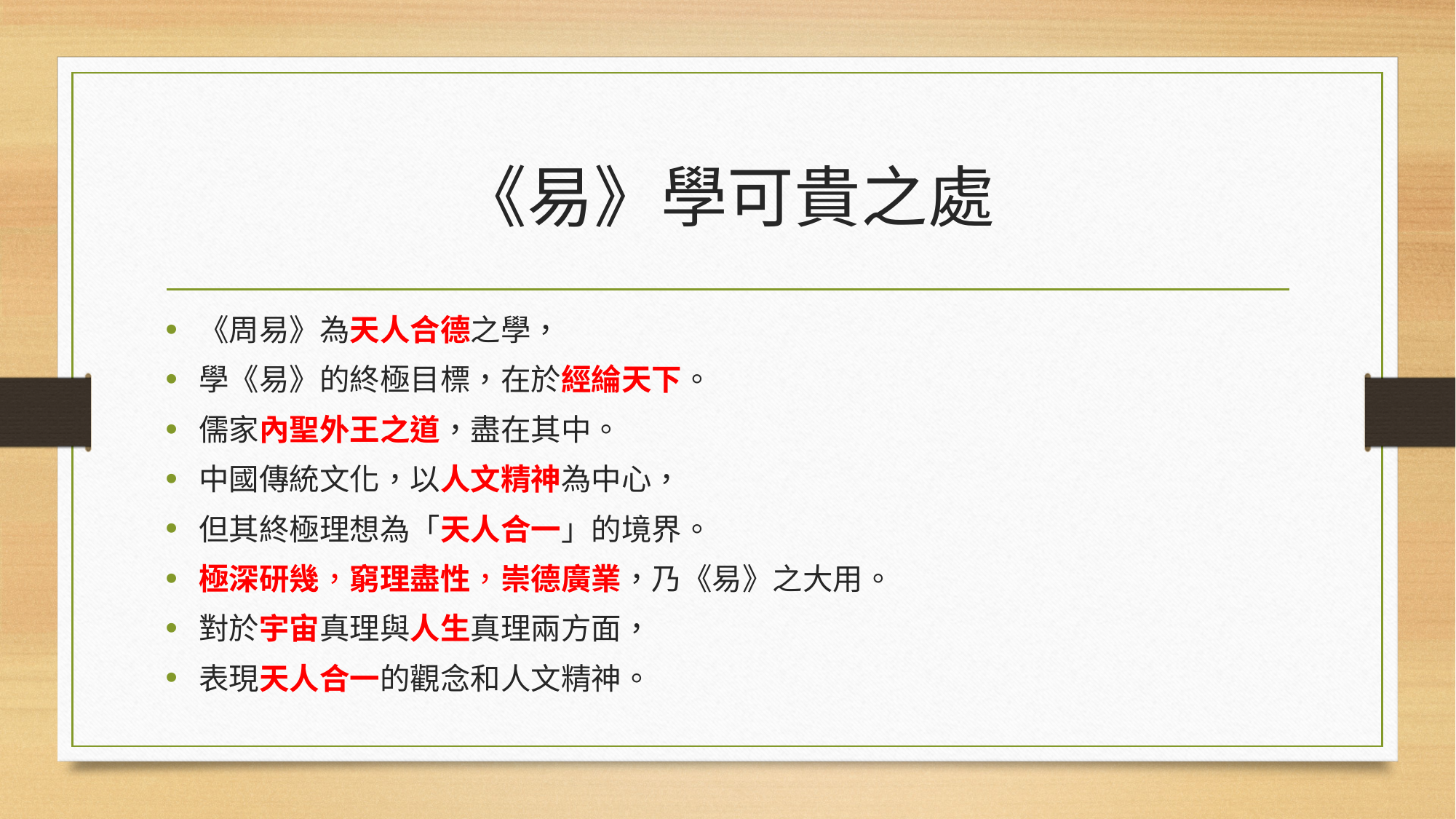

# 《易》學可貴之處
《周易》為天人合德之學，
學《易》的終極目標，在於經綸天下。
儒家內聖外王之道，盡在其中。
中國傳統文化，以人文精神為中心，
但其終極理想為「天人合一」的境界。
極深研幾，窮理盡性，崇德廣業，乃《易》之大用。
對於宇宙真理與人生真理兩方面，
表現天人合一的觀念和人文精神。